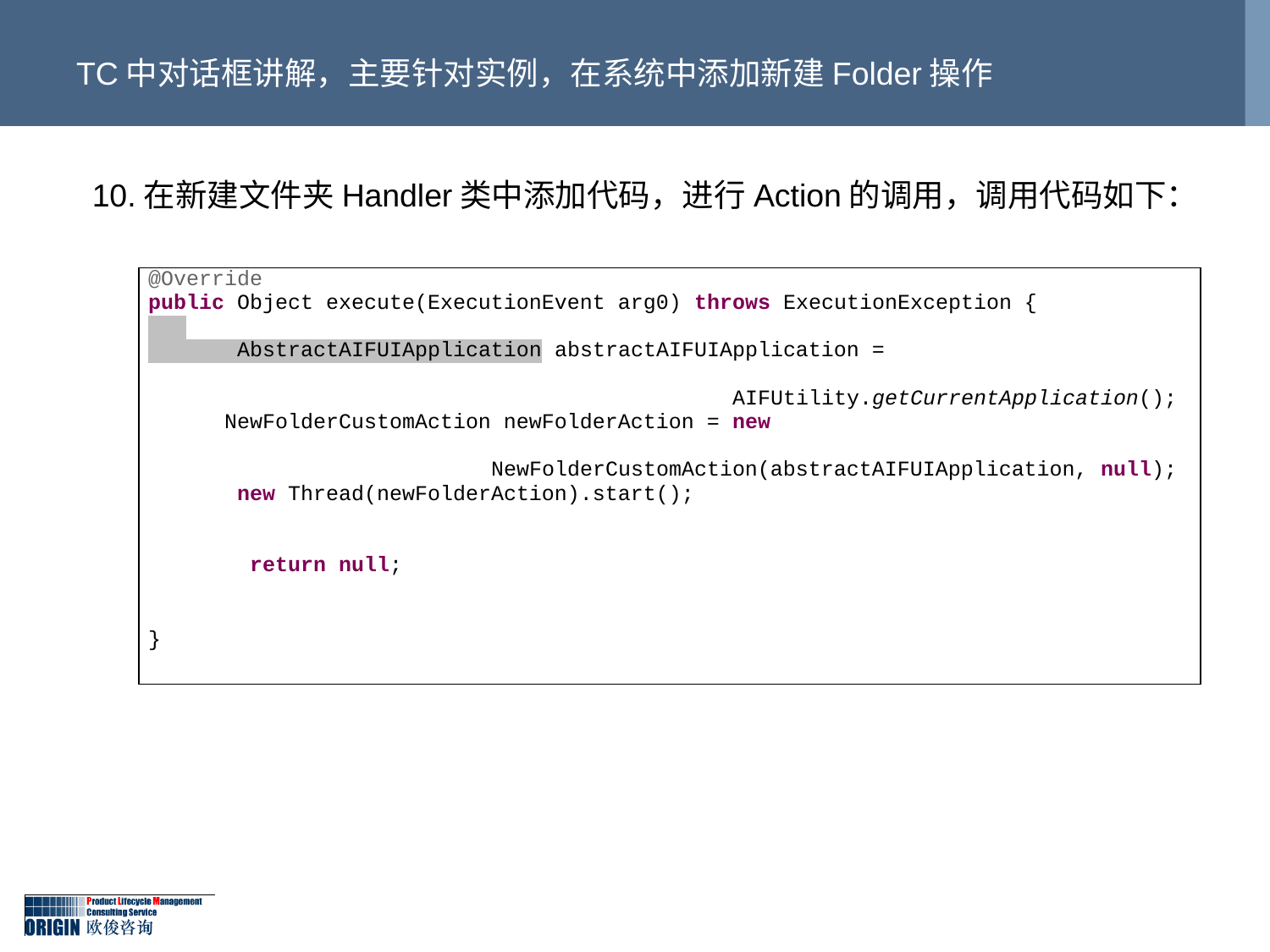

# TC中对话框讲解，主要针对实例，在系统中添加新建Folder操作
10.在新建文件夹Handler类中添加代码，进行Action的调用，调用代码如下：

| @Override public Object execute(ExecutionEvent arg0) throws ExecutionException { AbstractAIFUIApplication abstractAIFUIApplication = AIFUtility.getCurrentApplication(); NewFolderCustomAction newFolderAction = new NewFolderCustomAction(abstractAIFUIApplication, null); new Thread(newFolderAction).start(); return null; } |
| --- |